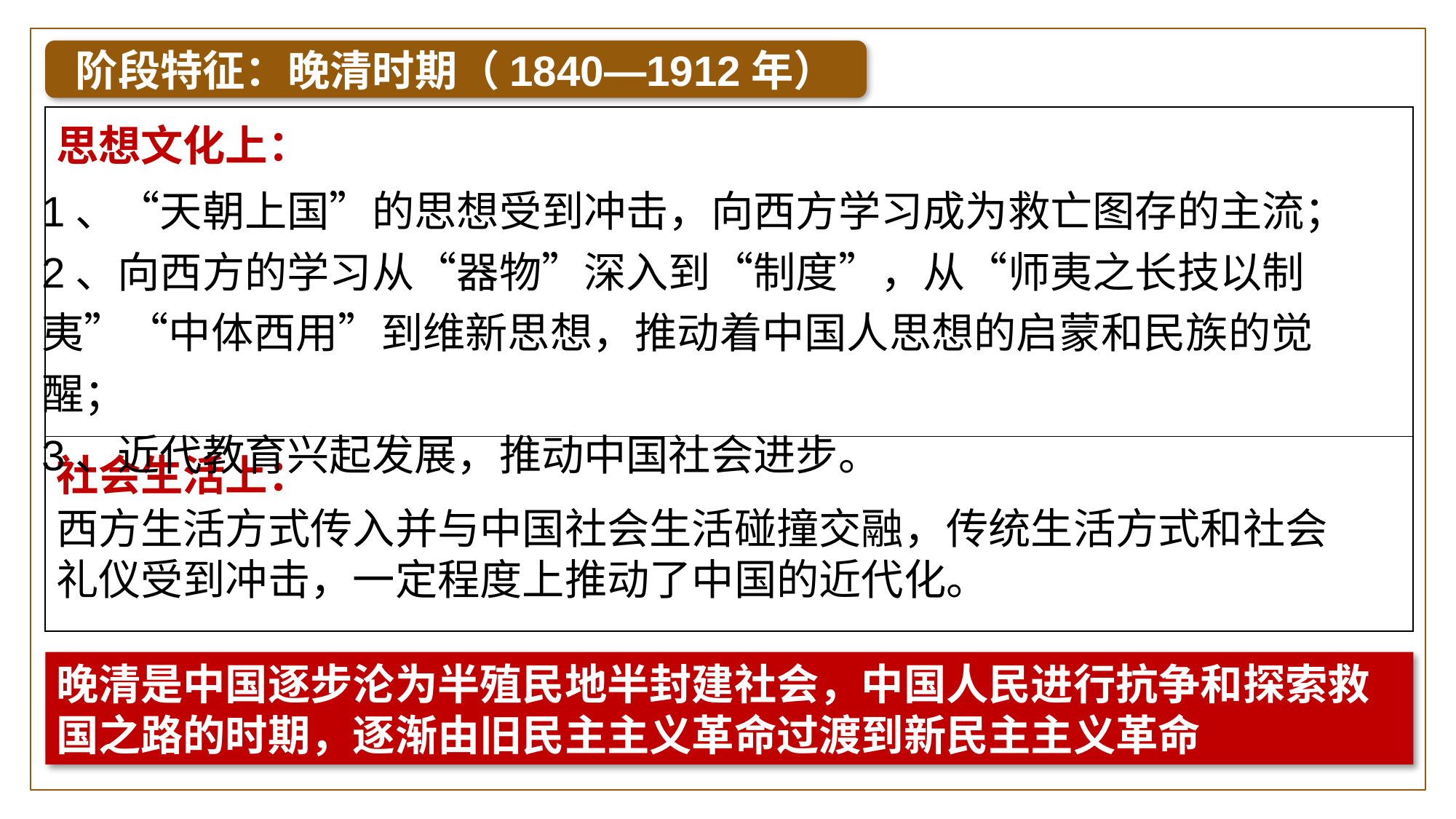

阶段特征：晚清时期（1840—1912年）
| 思想文化上： |
| --- |
| 社会生活上： |
1、“天朝上国”的思想受到冲击，向西方学习成为救亡图存的主流；
2、向西方的学习从“器物”深入到“制度”，从“师夷之长技以制夷”“中体西用”到维新思想，推动着中国人思想的启蒙和民族的觉醒；
3、近代教育兴起发展，推动中国社会进步。
西方生活方式传入并与中国社会生活碰撞交融，传统生活方式和社会礼仪受到冲击，一定程度上推动了中国的近代化。
晚清是中国逐步沦为半殖民地半封建社会，中国人民进行抗争和探索救国之路的时期，逐渐由旧民主主义革命过渡到新民主主义革命